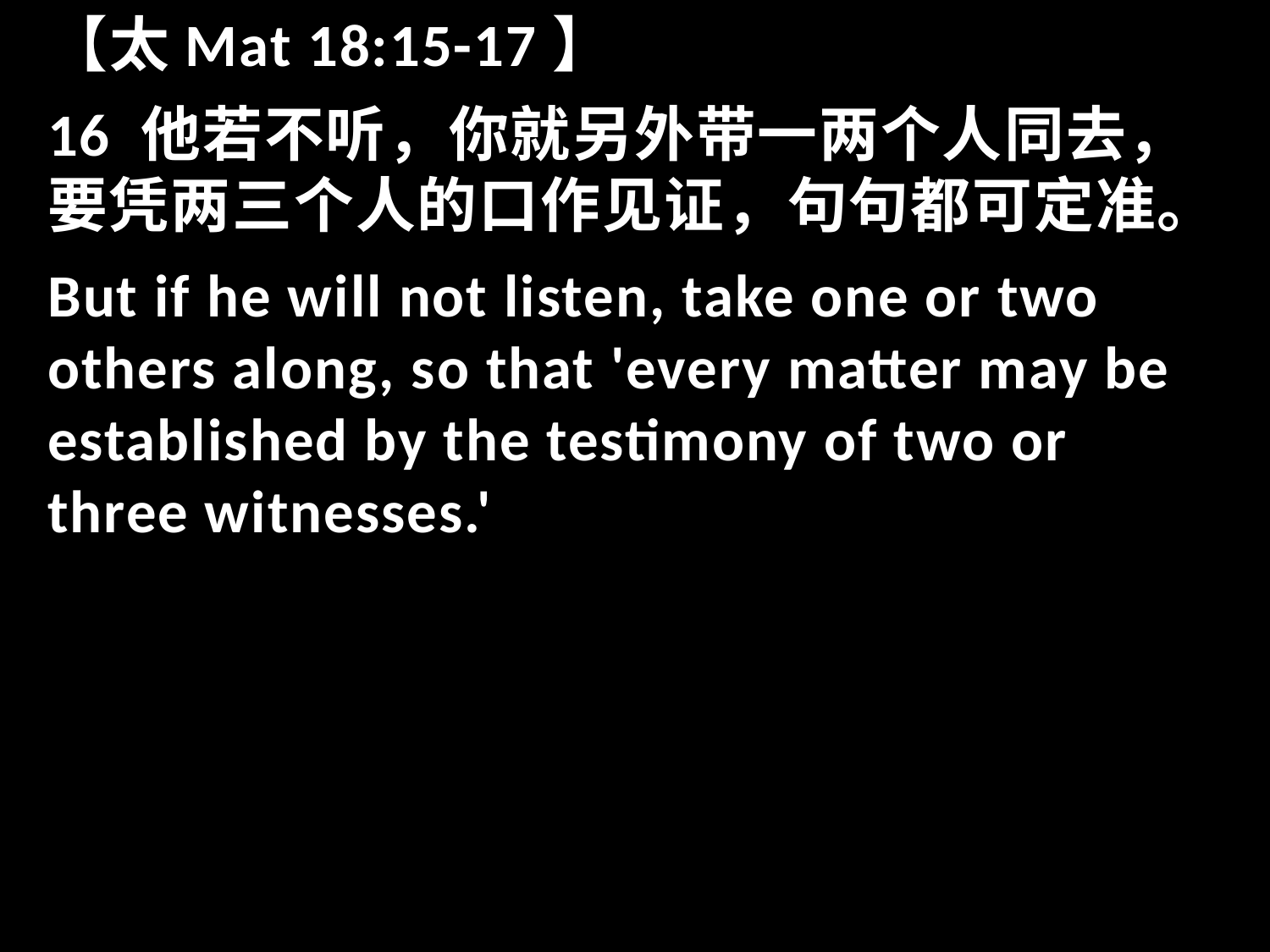

【太Mat 18:15-17】
16 他若不听，你就另外带一两个人同去，要凭两三个人的口作见证，句句都可定准。
But if he will not listen, take one or two others along, so that 'every matter may be established by the testimony of two or three witnesses.'